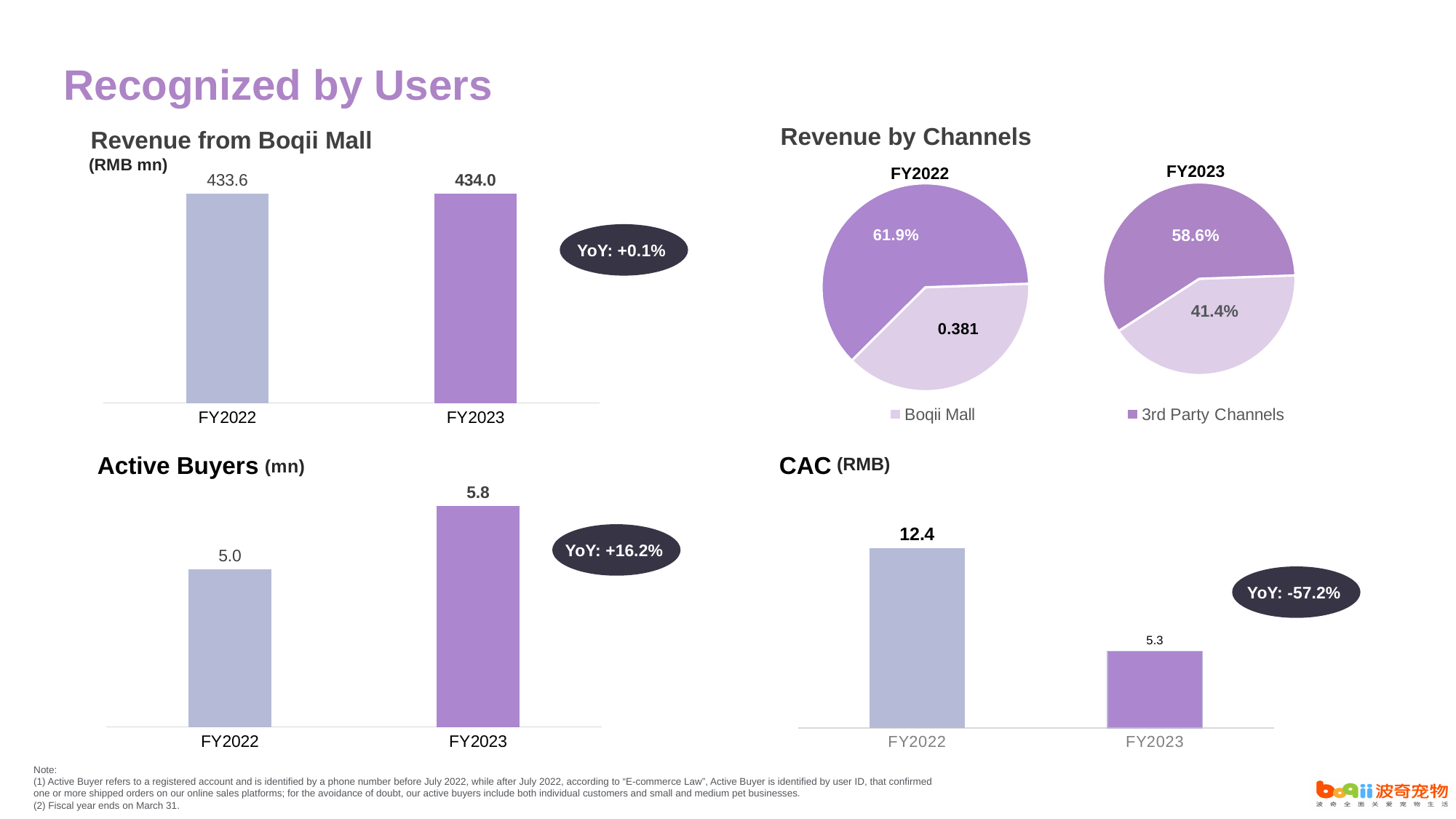

Recognized by Users
Revenue by Channels
Revenue from Boqii Mall

### Chart

| Category | user |
|---|---|
| FY2022 | 433.6 |
| FY2023 | 434.0 |
(RMB mn)
FY2023
FY2022

### Chart

| Category | 销售额 |
|---|---|
| Boqii Mall | 0.381 |
| 3rd Party Channels | 0.619 |

### Chart

| Category | 销售额 |
|---|---|
| Boqii Mall | 0.414 |
| 3rd Party Channels | 0.586 |
58.6%
YoY: +0.1%
41.4%

### Chart

| Category | user |
|---|---|
| FY2022 | 5.0 |
| FY2023 | 5.8 |
GMV by Channels
(mn)
Active Buyers
CAC
(RMB)

### Chart

| Category | 列1 |
|---|---|
| FY2022 | 12.4 |
| FY2023 | 5.3 |
FY2022
FY2023

### Chart

| Category | 销售额 |
|---|---|
| Boqii Mall | 0.427 |
| 3rd Party Channels | 0.573 |

### Chart

| Category | 销售额 |
|---|---|
| Boqii Mall | 0.48 |
| 3rd Party Channels | 0.52 |
YoY: +16.2%
52.0%
YoY: -57.2%
48.0%
Note:
(1) Active Buyer refers to a registered account and is identified by a phone number before July 2022, while after July 2022, according to “E-commerce Law”, Active Buyer is identified by user ID, that confirmed one or more shipped orders on our online sales platforms; for the avoidance of doubt, our active buyers include both individual customers and small and medium pet businesses.
(2) Fiscal year ends on March 31.
7